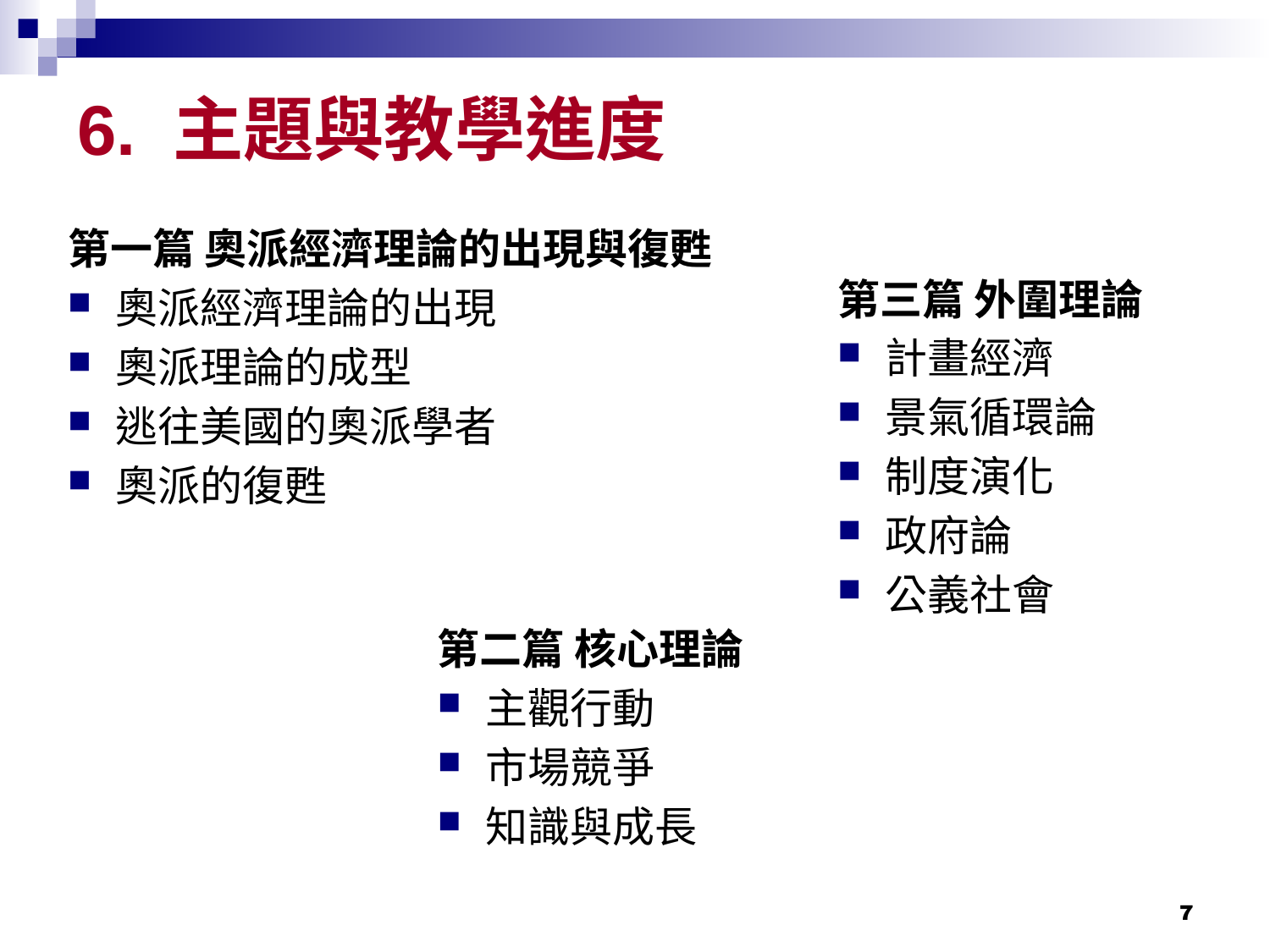

# 6. 主題與教學進度
第一篇 奧派經濟理論的出現與復甦
奧派經濟理論的出現
奧派理論的成型
逃往美國的奧派學者
奧派的復甦
第三篇 外圍理論
計畫經濟
景氣循環論
制度演化
政府論
公義社會
第二篇 核心理論
主觀行動
市場競爭
知識與成長
7